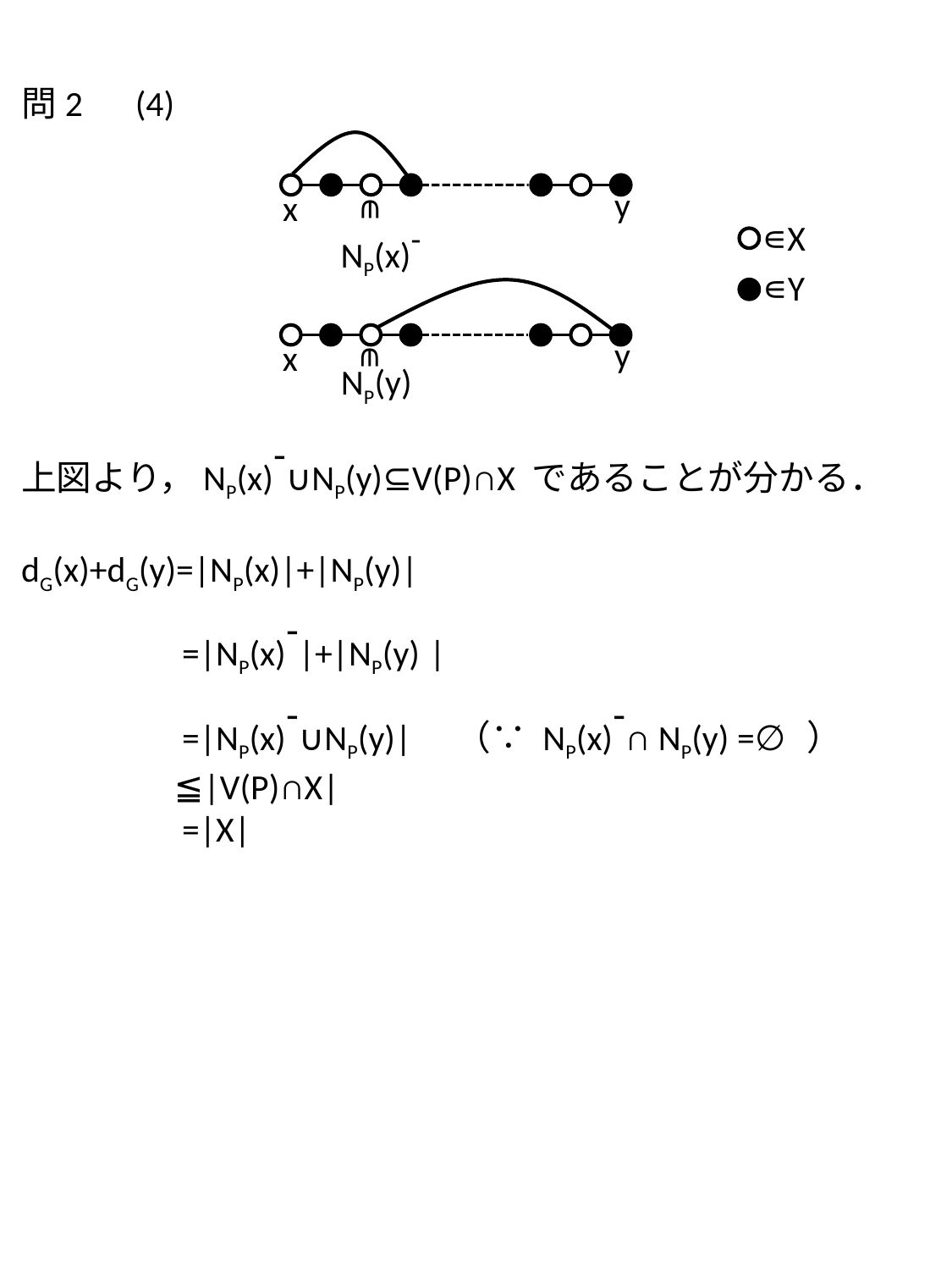

問2　(4)

上図より，NP(x)-∪NP(y)⊆V(P)∩X であることが分かる．

dG(x)+dG(y)=|NP(x)|+|NP(y)|
                    =|NP(x)-|+|NP(y) |
                    =|NP(x)-∪NP(y)|　（∵ NP(x)-∩ NP(y) =∅ ）
                   ≦|V(P)∩X|
                    =|X|

y
x
∊
NP(x)-
∊X

∊Y

y
x
∊
NP(y)